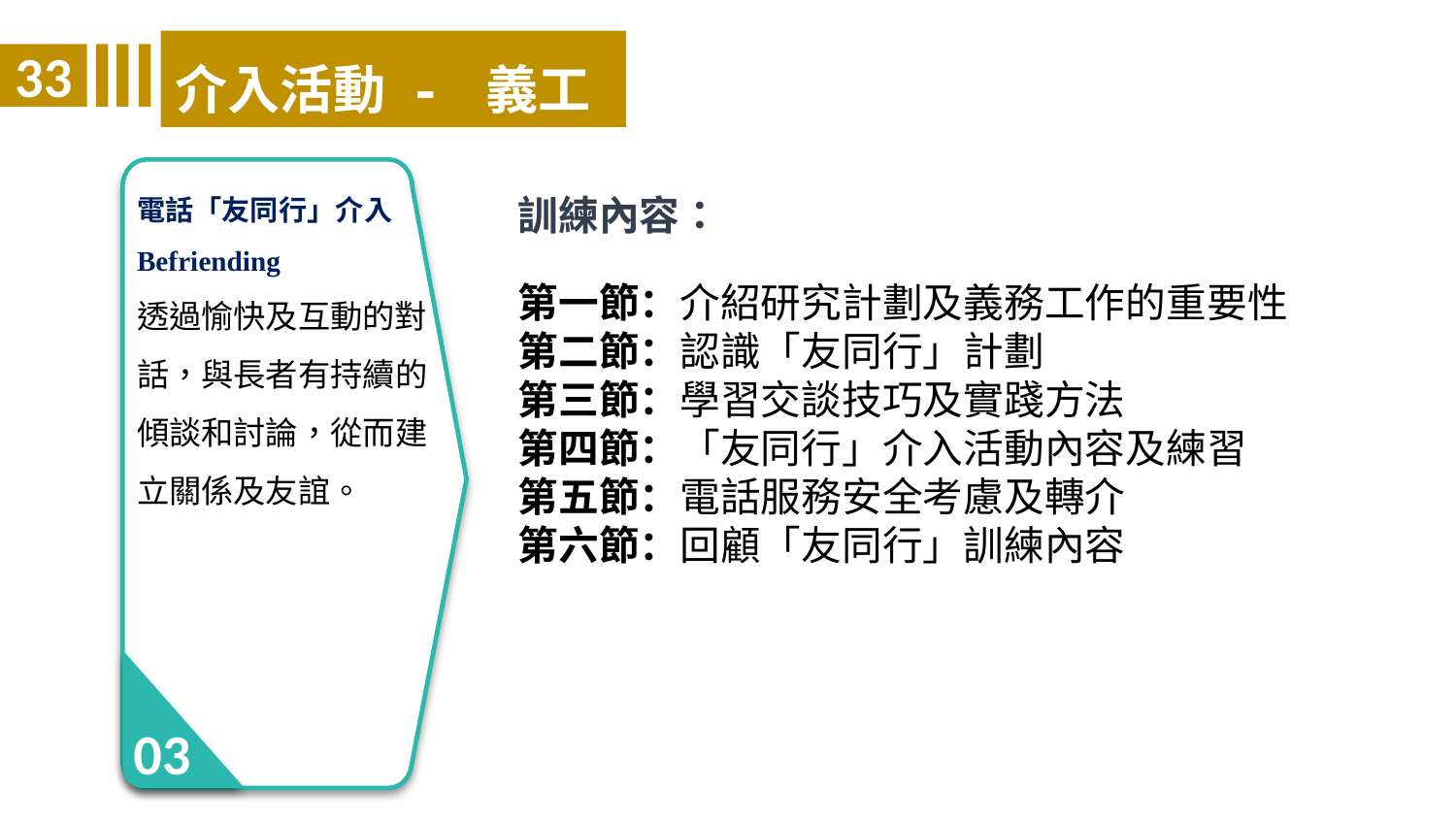

介入活動 - 義工
33

03
電話「友同行」介入
Befriending
透過愉快及互動的對話，與長者有持續的傾談和討論，從而建立關係及友誼。

訓練內容：

第一節：介紹研究計劃及義務工作的重要性
第二節：認識「友同行」計劃
第三節：學習交談技巧及實踐方法
第四節：「友同行」介入活動內容及練習
第五節：電話服務安全考慮及轉介
第六節：回顧「友同行」訓練內容